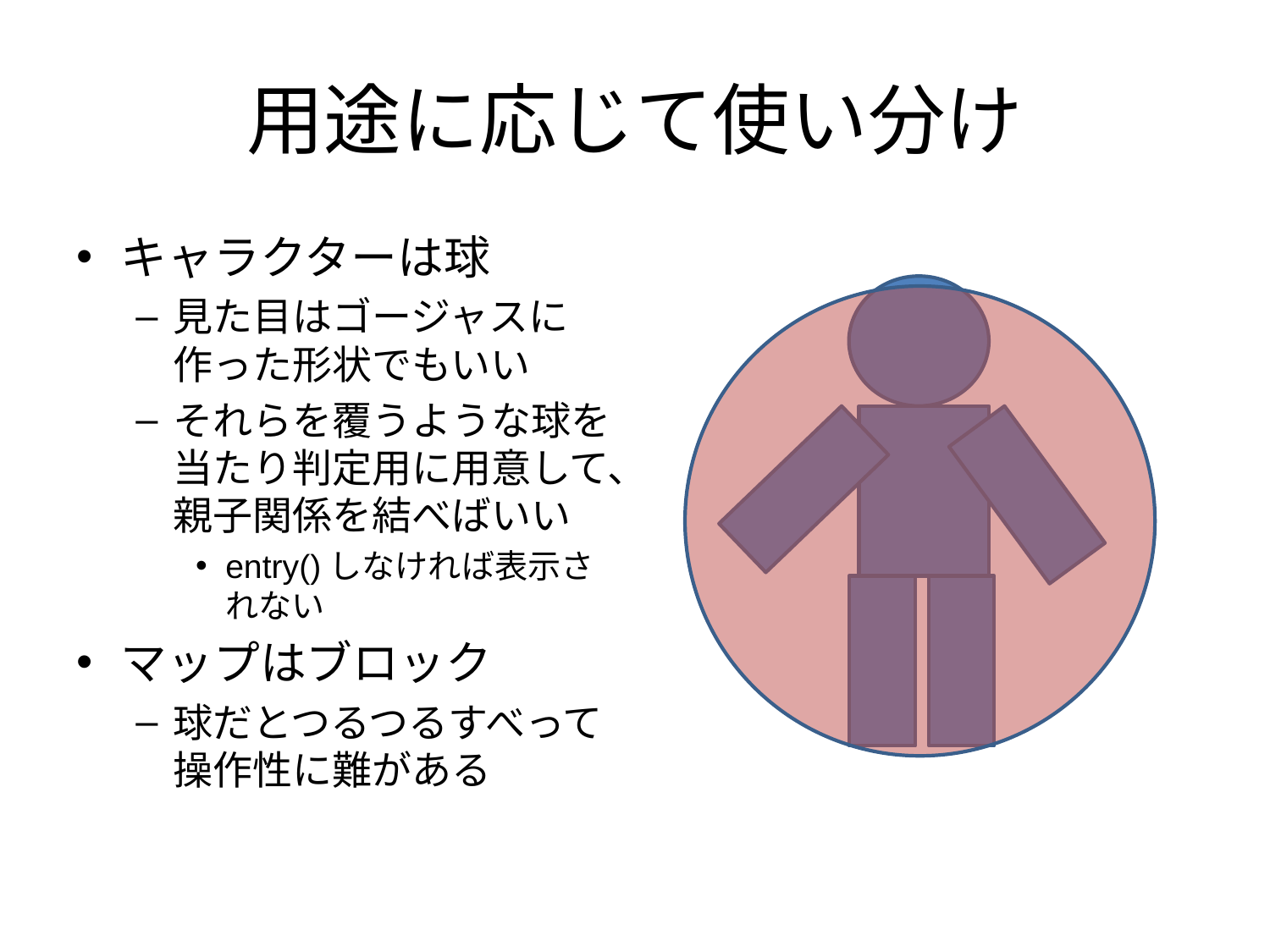

# 用途に応じて使い分け
キャラクターは球
見た目はゴージャスに作った形状でもいい
それらを覆うような球を当たり判定用に用意して、親子関係を結べばいい
entry()しなければ表示されない
マップはブロック
球だとつるつるすべって操作性に難がある